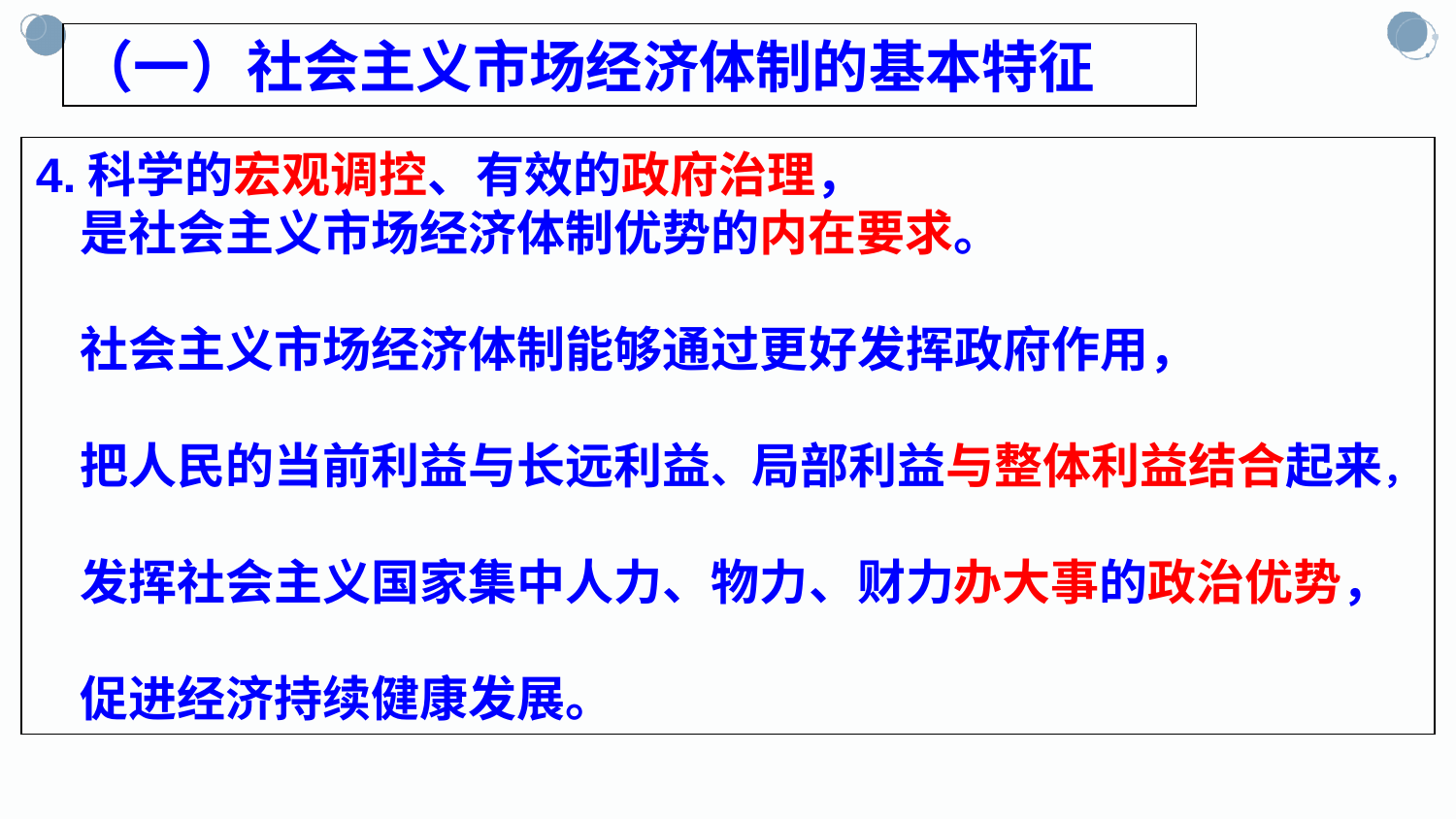

（一）社会主义市场经济体制的基本特征
4.科学的宏观调控、有效的政府治理，
   是社会主义市场经济体制优势的内在要求。

   社会主义市场经济体制能够通过更好发挥政府作用，

   把人民的当前利益与长远利益、局部利益与整体利益结合起来，

   发挥社会主义国家集中人力、物力、财力办大事的政治优势，

   促进经济持续健康发展。